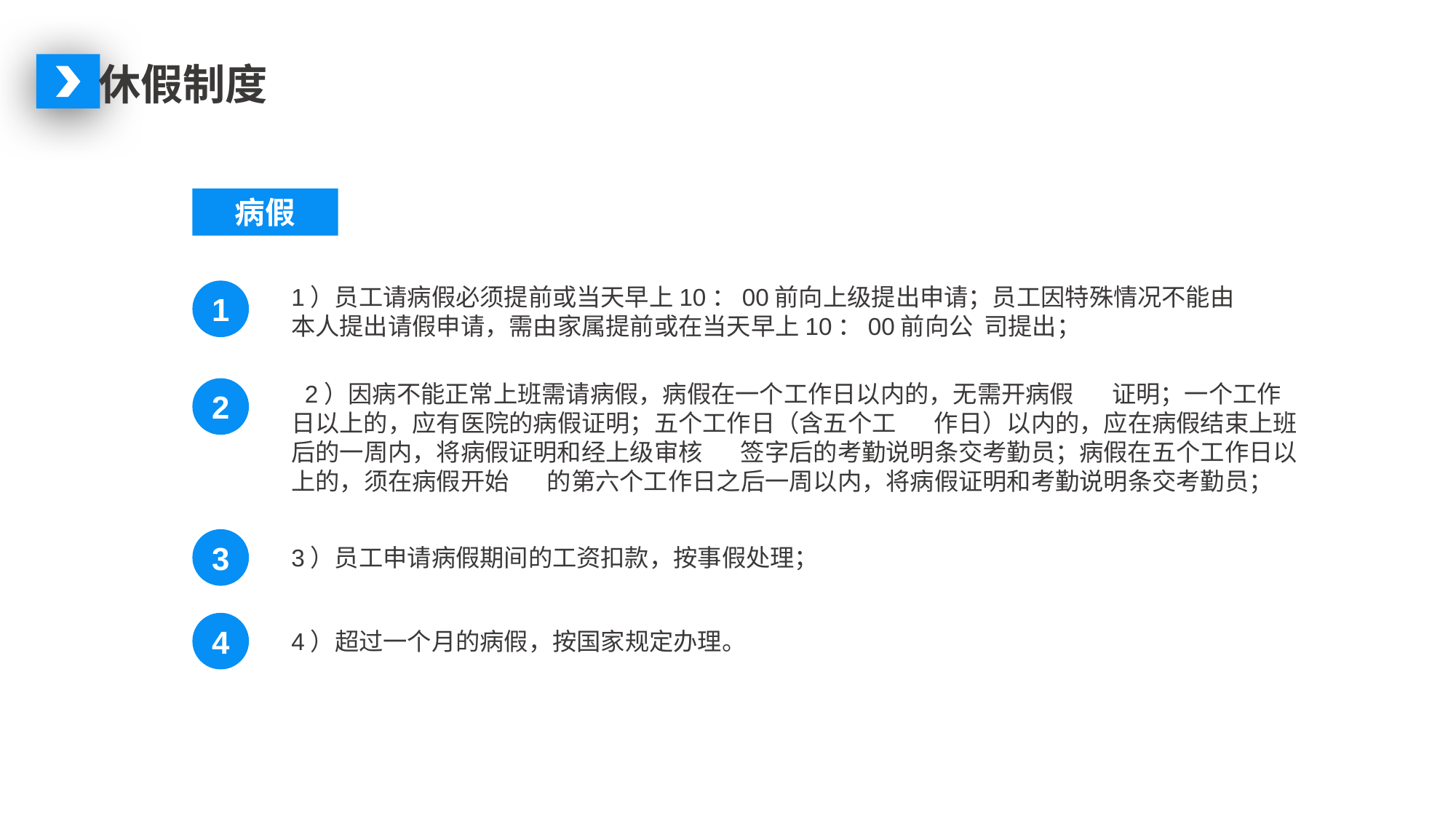

休假制度
病假
1）员工请病假必须提前或当天早上10：00前向上级提出申请；员工因特殊情况不能由本人提出请假申请，需由家属提前或在当天早上10：00前向公  司提出；
1
  2）因病不能正常上班需请病假，病假在一个工作日以内的，无需开病假       证明；一个工作日以上的，应有医院的病假证明；五个工作日（含五个工       作日）以内的，应在病假结束上班后的一周内，将病假证明和经上级审核       签字后的考勤说明条交考勤员；病假在五个工作日以上的，须在病假开始       的第六个工作日之后一周以内，将病假证明和考勤说明条交考勤员；
2
3
3）员工申请病假期间的工资扣款，按事假处理；
4
4）超过一个月的病假，按国家规定办理。